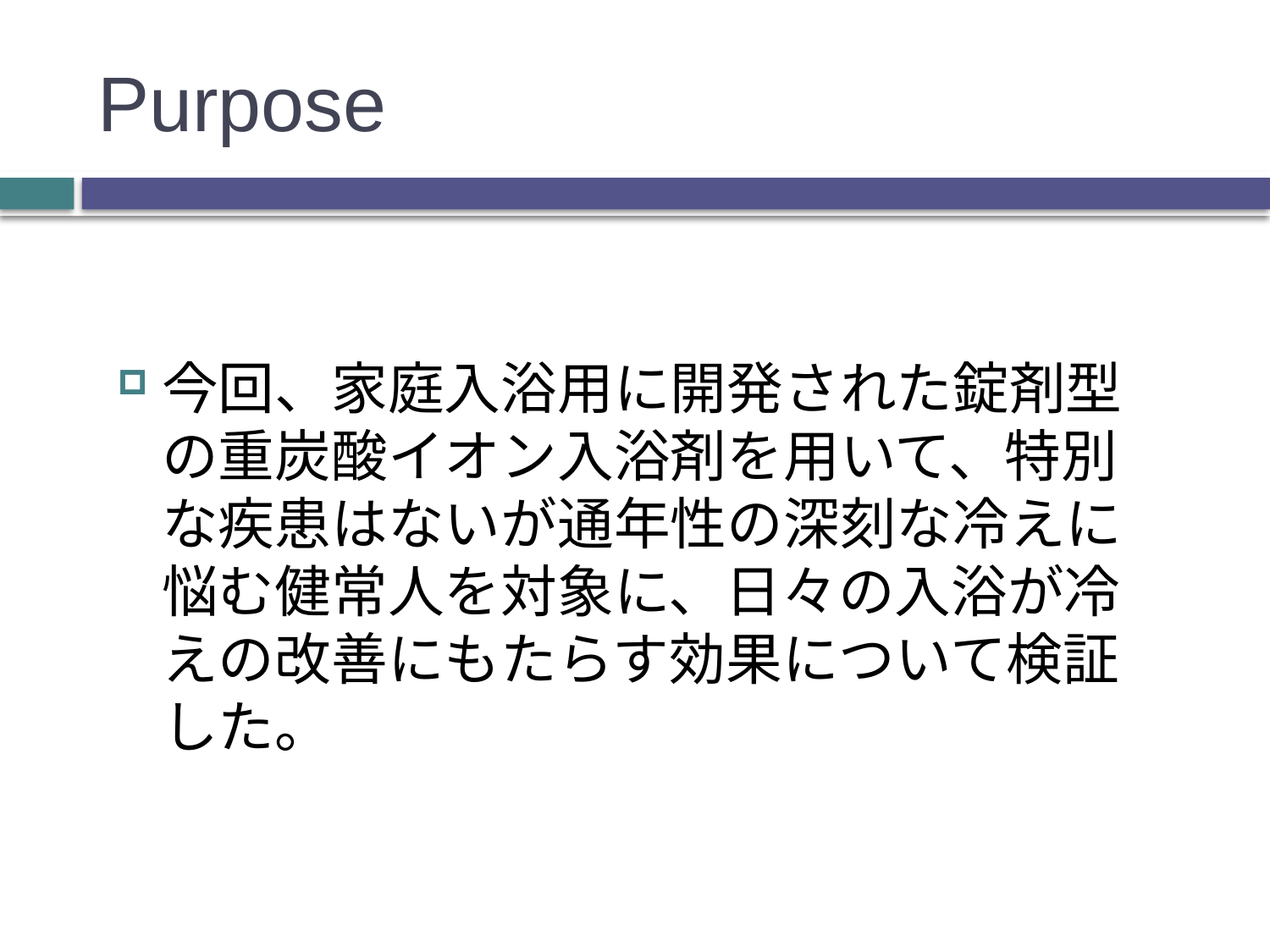

# Purpose
今回、家庭入浴用に開発された錠剤型の重炭酸イオン入浴剤を用いて、特別な疾患はないが通年性の深刻な冷えに悩む健常人を対象に、日々の入浴が冷えの改善にもたらす効果について検証した。